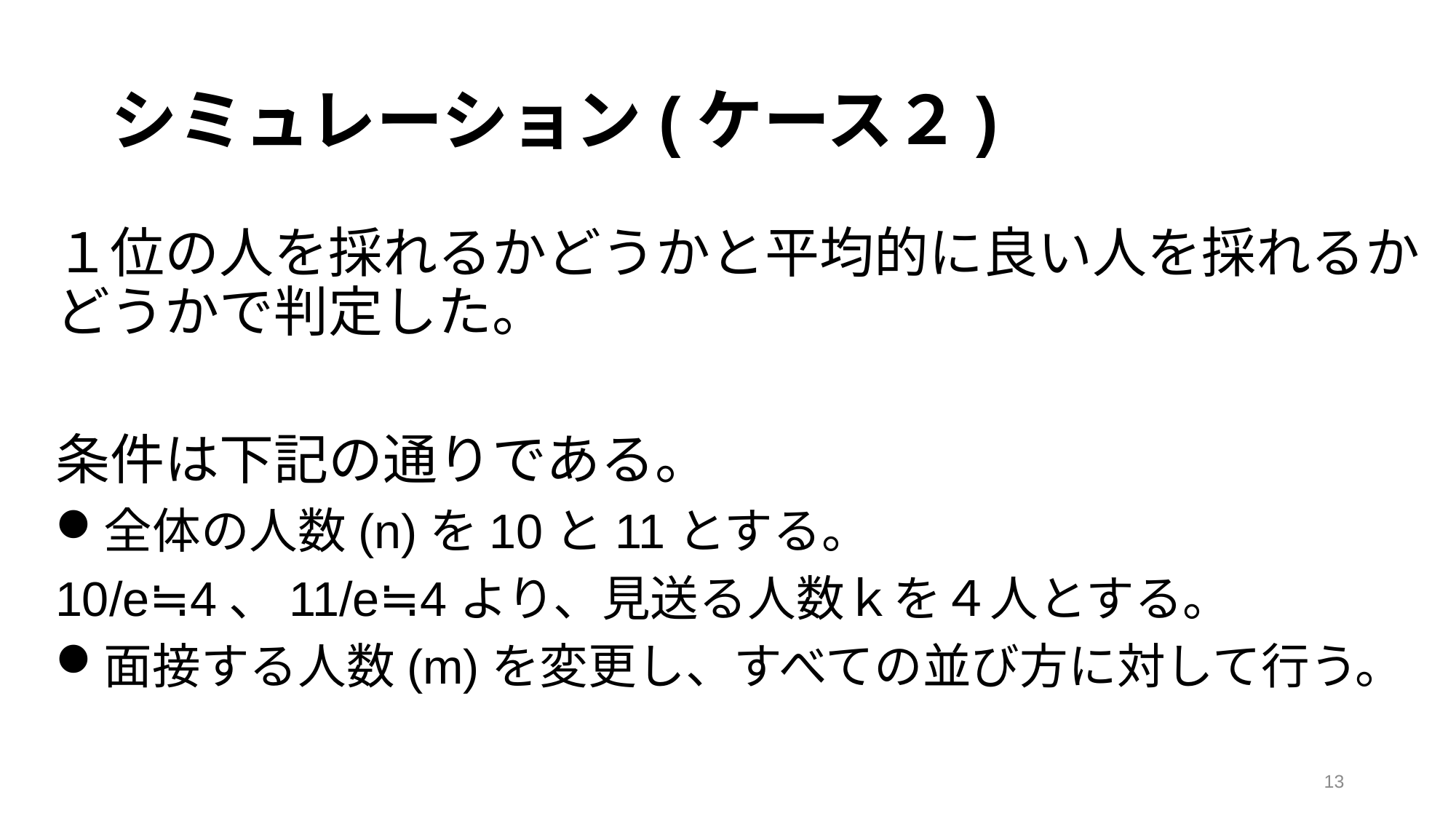

# シミュレーション(ケース２)
１位の人を採れるかどうかと平均的に良い人を採れるかどうかで判定した。

条件は下記の通りである。
全体の人数(n)を10と11とする。
10/e≒4、11/e≒4より、見送る人数ｋを４人とする。
面接する人数(m)を変更し、すべての並び方に対して行う。

13